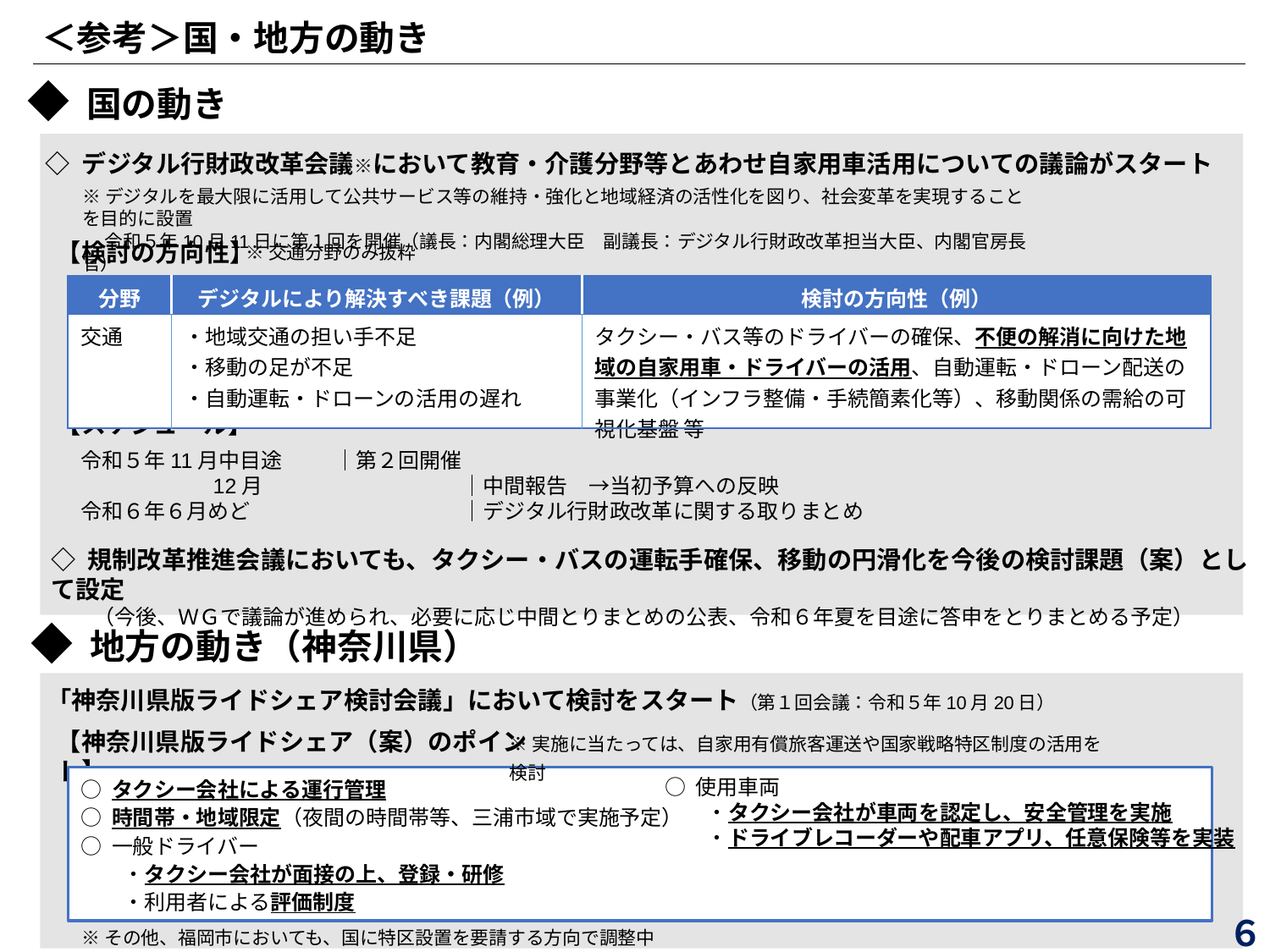

＜参考＞国・地方の動き
◆ 国の動き

◇ デジタル行財政改革会議※において教育・介護分野等とあわせ自家用車活用についての議論がスタート
※デジタルを最大限に活用して公共サービス等の維持・強化と地域経済の活性化を図り、社会変革を実現することを目的に設置
　 令和５年10月11日に第１回を開催（議長：内閣総理大臣　副議長：デジタル行財政改革担当大臣、内閣官房長官）
【検討の方向性】
※交通分野のみ抜粋
| 分野 | デジタルにより解決すべき課題（例） | 検討の方向性（例） |
| --- | --- | --- |
| 交通 | ・地域交通の担い手不足 ・移動の足が不足 ・自動運転・ドローンの活用の遅れ | タクシー・バス等のドライバーの確保、不便の解消に向けた地域の自家用車・ドライバーの活用、自動運転・ドローン配送の事業化（インフラ整備・手続簡素化等）、移動関係の需給の可視化基盤 等 |
【スケジュール】
令和５年11月中目途	｜第２回開催
　　　　　　12月		｜中間報告　→当初予算への反映
令和６年６月めど		｜デジタル行財政改革に関する取りまとめ
◇ 規制改革推進会議においても、タクシー・バスの運転手確保、移動の円滑化を今後の検討課題（案）として設定
　　（今後、ＷＧで議論が進められ、必要に応じ中間とりまとめの公表、令和６年夏を目途に答申をとりまとめる予定）
◆ 地方の動き（神奈川県）

「神奈川県版ライドシェア検討会議」において検討をスタート（第１回会議：令和５年10月20日）
※実施に当たっては、自家用有償旅客運送や国家戦略特区制度の活用を検討
【神奈川県版ライドシェア（案）のポイント】
○ タクシー会社による運行管理
○ 時間帯・地域限定（夜間の時間帯等、三浦市域で実施予定）
○ 一般ドライバー
　　・タクシー会社が面接の上、登録・研修
　　・利用者による評価制度
○ 使用車両
　　・タクシー会社が車両を認定し、安全管理を実施
　　・ドライブレコーダーや配車アプリ、任意保険等を実装
 ６
※その他、福岡市においても、国に特区設置を要請する方向で調整中